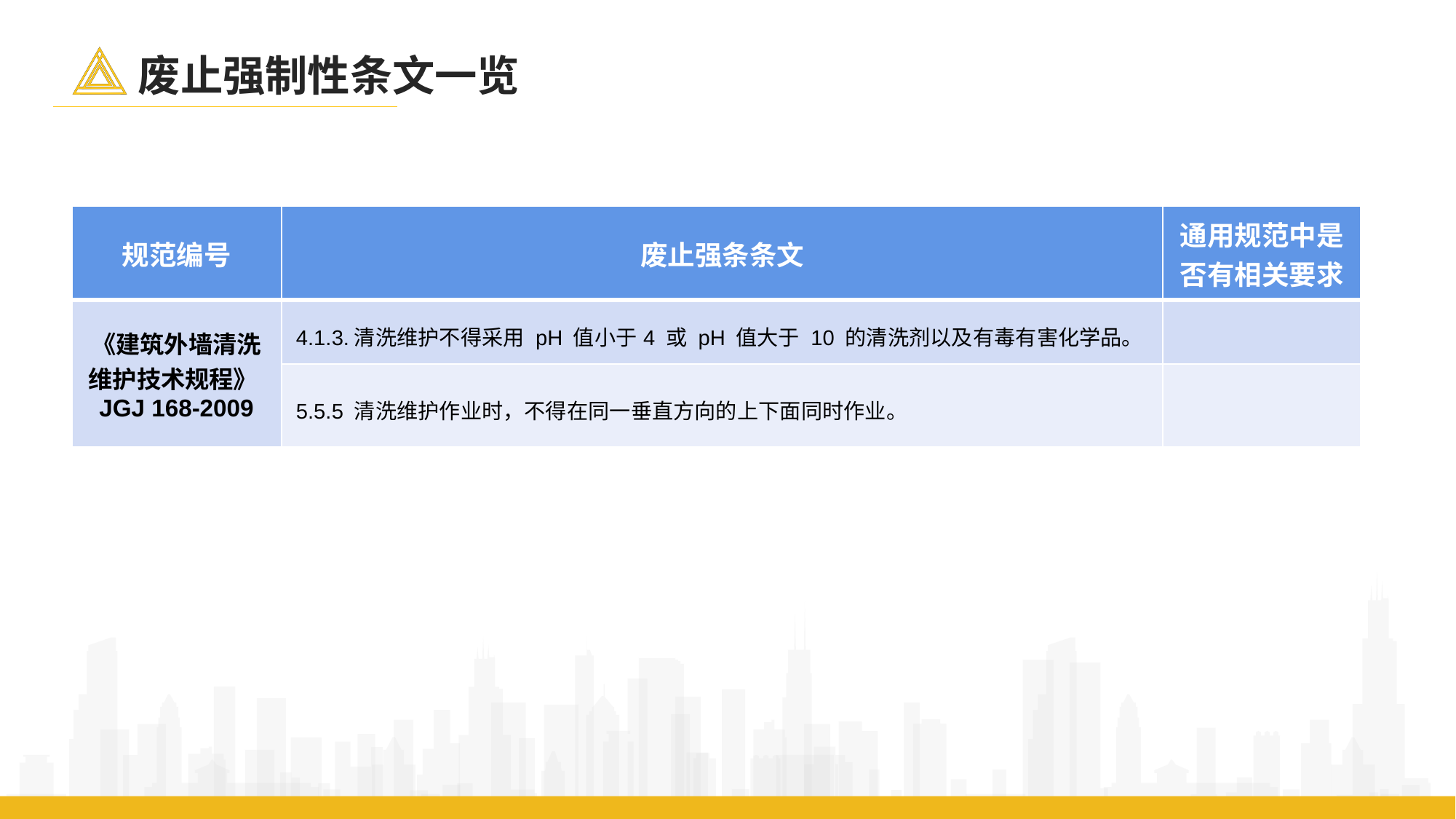

废止强制性条文一览

| 规范编号 | 废止强条条文 | 通用规范中是否有相关要求 |
| --- | --- | --- |
| 《建筑外墙清洗维护技术规程》JGJ 168-2009 | 4.1.3.清洗维护不得采用 pH 值小于4 或 pH 值大于 10 的清洗剂以及有毒有害化学品。 |  |
|  | 5.5.5 清洗维护作业时，不得在同一垂直方向的上下面同时作业。 |  |